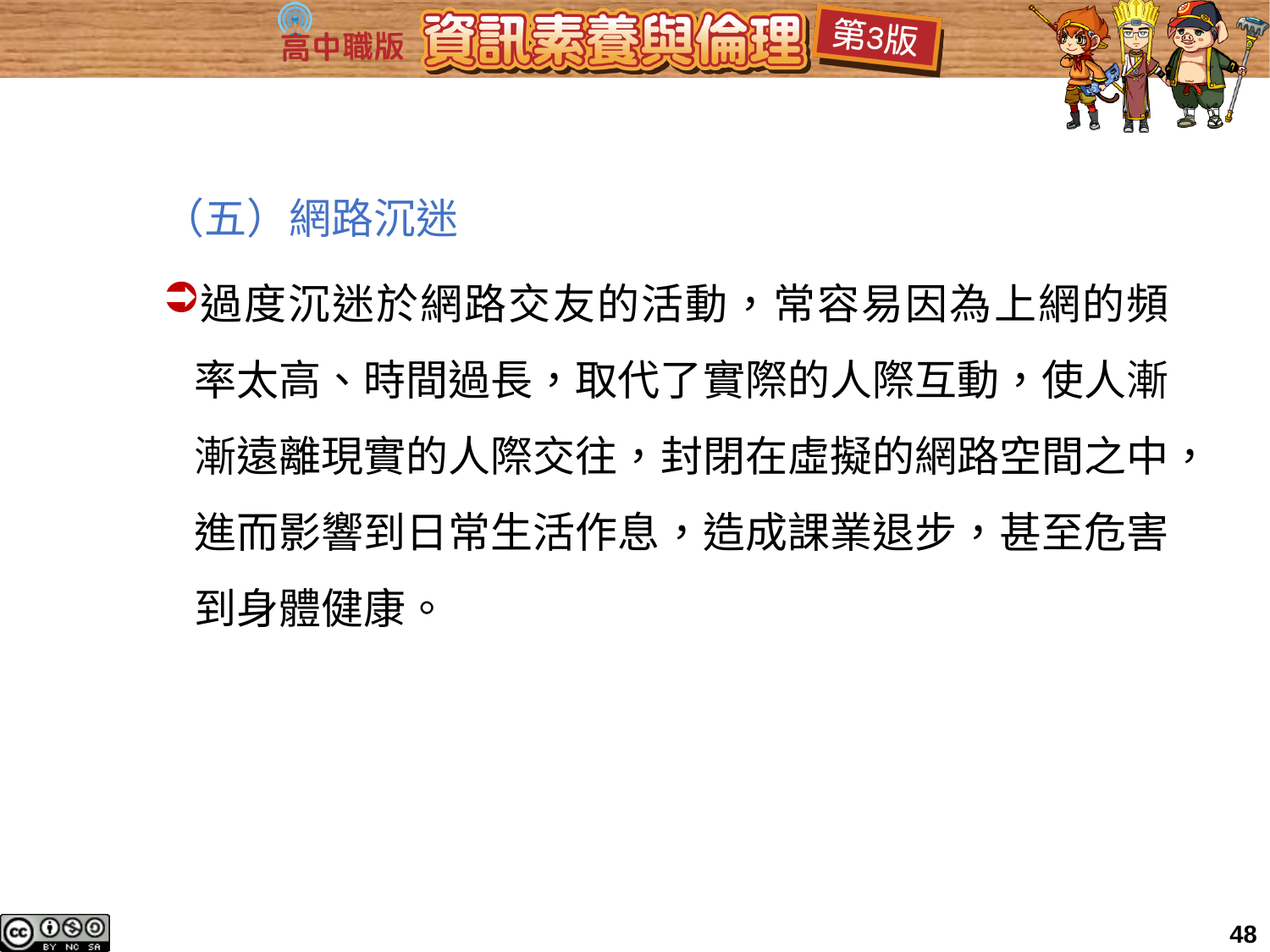

（五）網路沉迷
過度沉迷於網路交友的活動，常容易因為上網的頻率太高、時間過長，取代了實際的人際互動，使人漸漸遠離現實的人際交往，封閉在虛擬的網路空間之中，進而影響到日常生活作息，造成課業退步，甚至危害到身體健康。

48